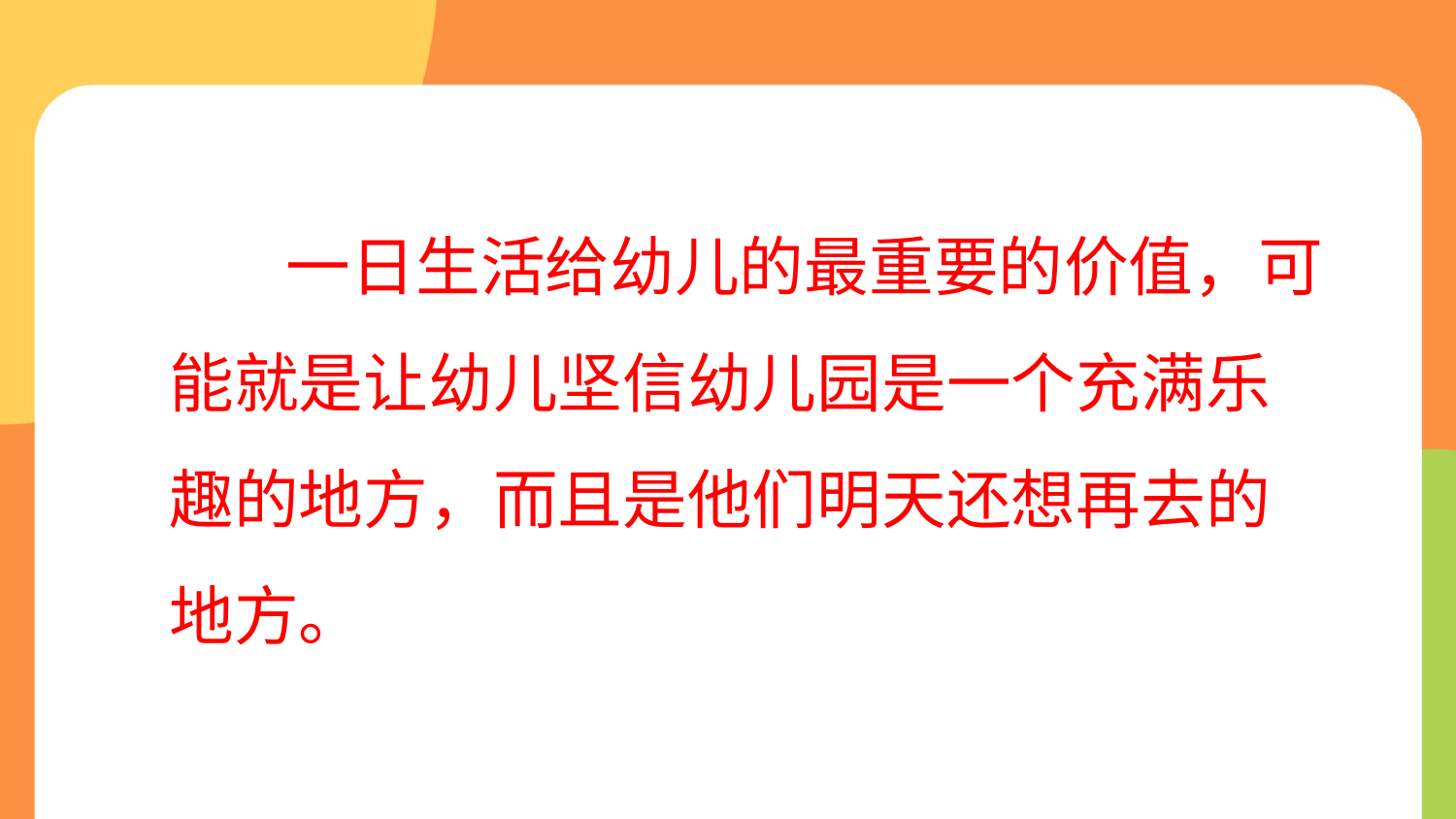

一日生活给幼儿的最重要的价值，可能就是让幼儿坚信幼儿园是一个充满乐趣的地方，而且是他们明天还想再去的地方。